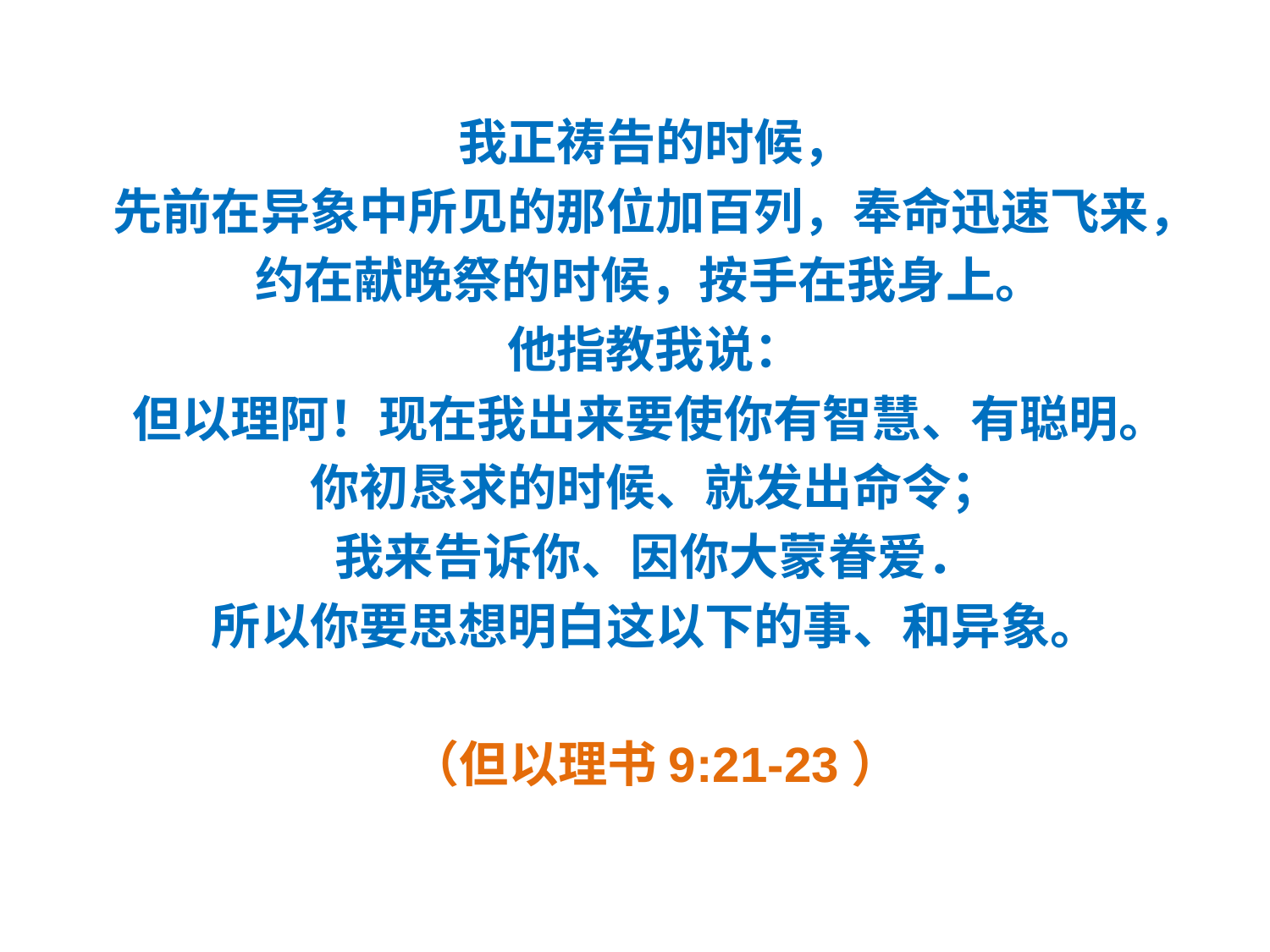

#
我正祷告的时候，
先前在异象中所见的那位加百列，奉命迅速飞来，
约在献晚祭的时候，按手在我身上。
他指教我说：
但以理阿！现在我出来要使你有智慧、有聪明。
你初恳求的时候、就发出命令；
我来告诉你、因你大蒙眷爱．
所以你要思想明白这以下的事、和异象。

（但以理书9:21-23）